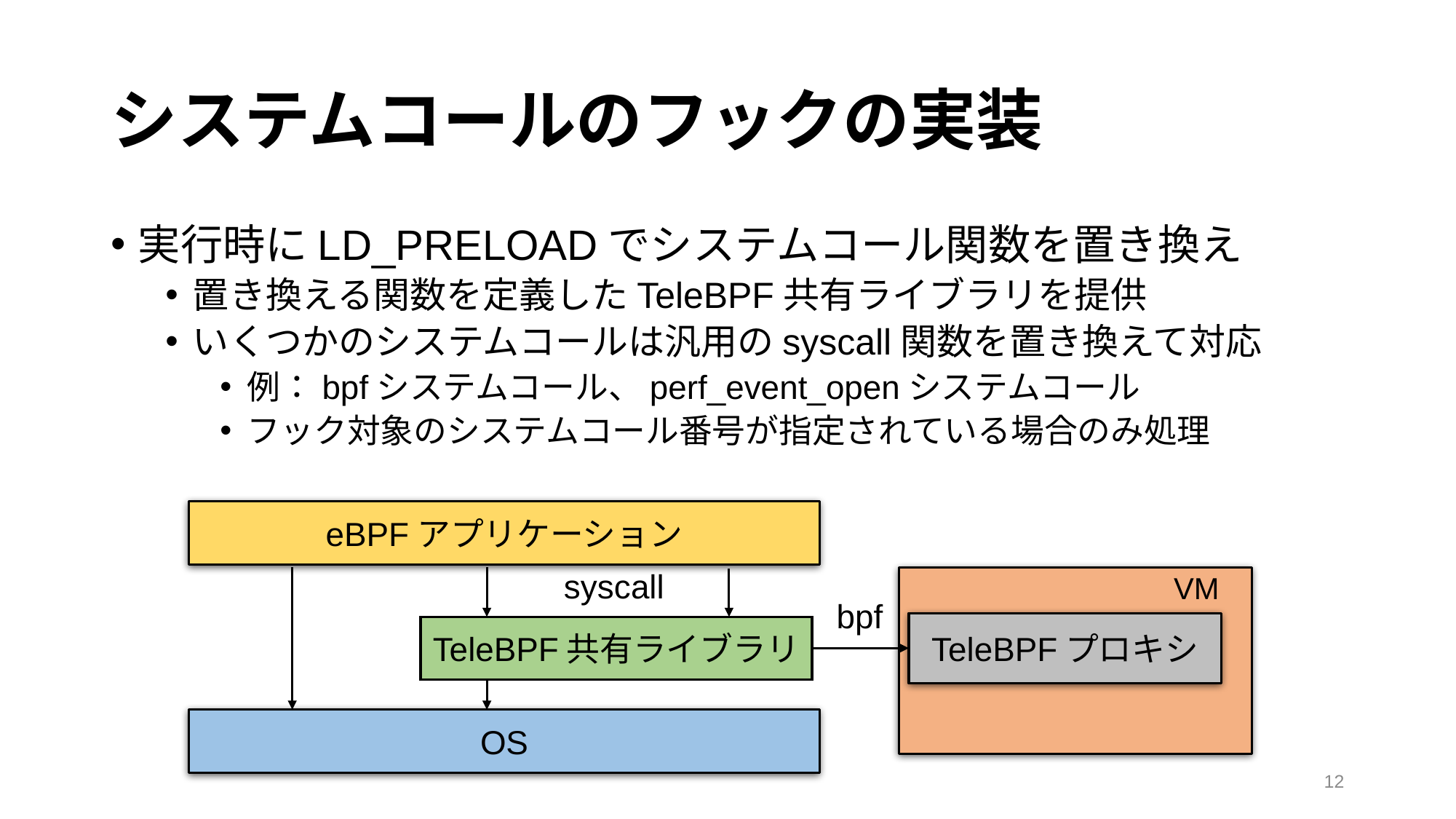

# システムコールのフックの実装
実行時にLD_PRELOADでシステムコール関数を置き換え
置き換える関数を定義したTeleBPF共有ライブラリを提供
いくつかのシステムコールは汎用のsyscall関数を置き換えて対応
例：bpfシステムコール、perf_event_openシステムコール
フック対象のシステムコール番号が指定されている場合のみ処理
eBPFアプリケーション
syscall
VM

bpf
TeleBPFプロキシ
TeleBPF共有ライブラリ
OS
12